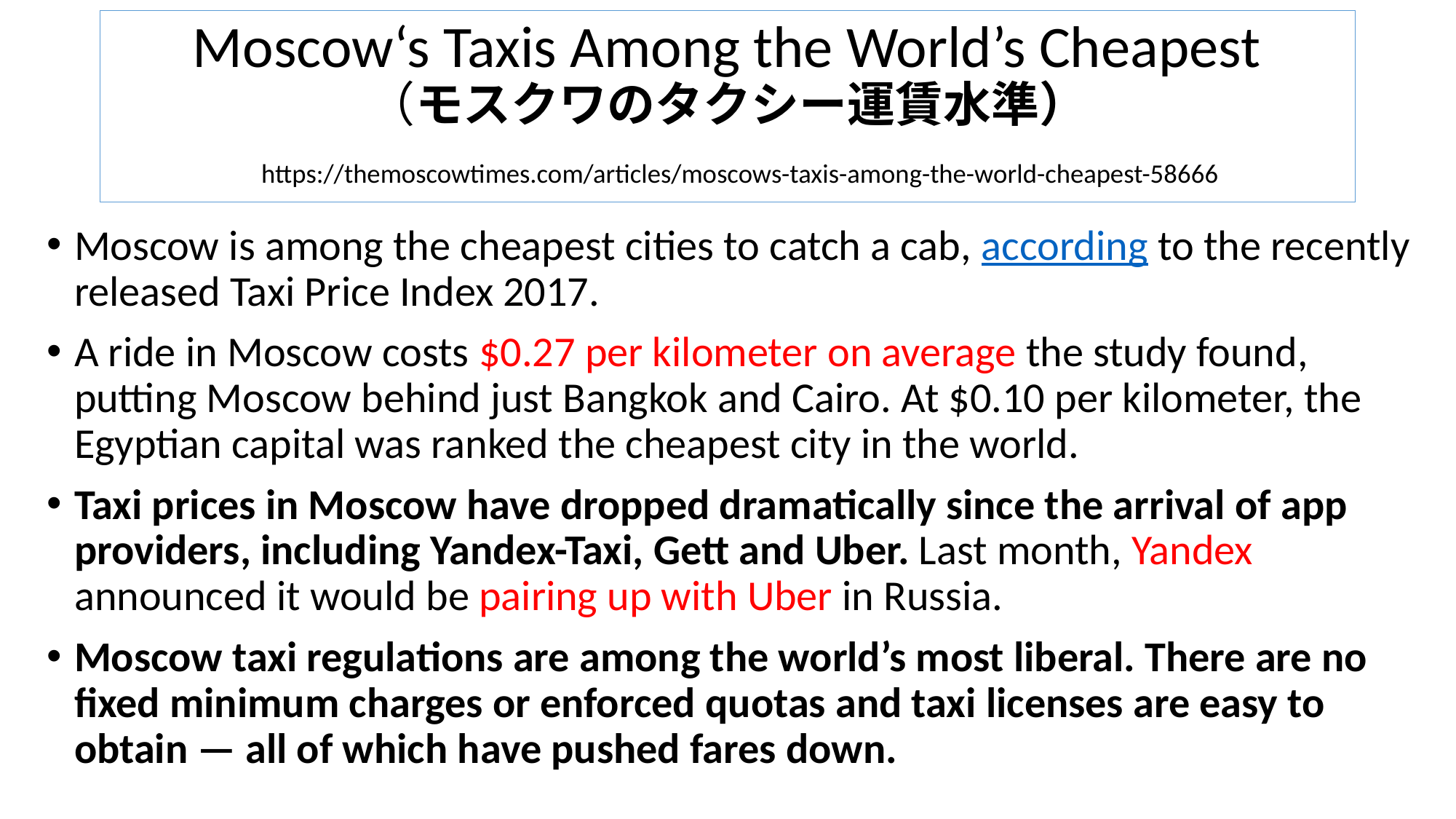

# Moscow‘s Taxis Among the World’s Cheapest （モスクワのタクシー運賃水準）  https://themoscowtimes.com/articles/moscows-taxis-among-the-world-cheapest-58666
Moscow is among the cheapest cities to catch a cab, according to the recently released Taxi Price Index 2017.
A ride in Moscow costs $0.27 per kilometer on average the study found, putting Moscow behind just Bangkok and Cairo. At $0.10 per kilometer, the Egyptian capital was ranked the cheapest city in the world.
Taxi prices in Moscow have dropped dramatically since the arrival of app providers, including Yandex-Taxi, Gett and Uber. Last month, Yandex announced it would be pairing up with Uber in Russia.
Moscow taxi regulations are among the world’s most liberal. There are no fixed minimum charges or enforced quotas and taxi licenses are easy to obtain — all of which have pushed fares down.